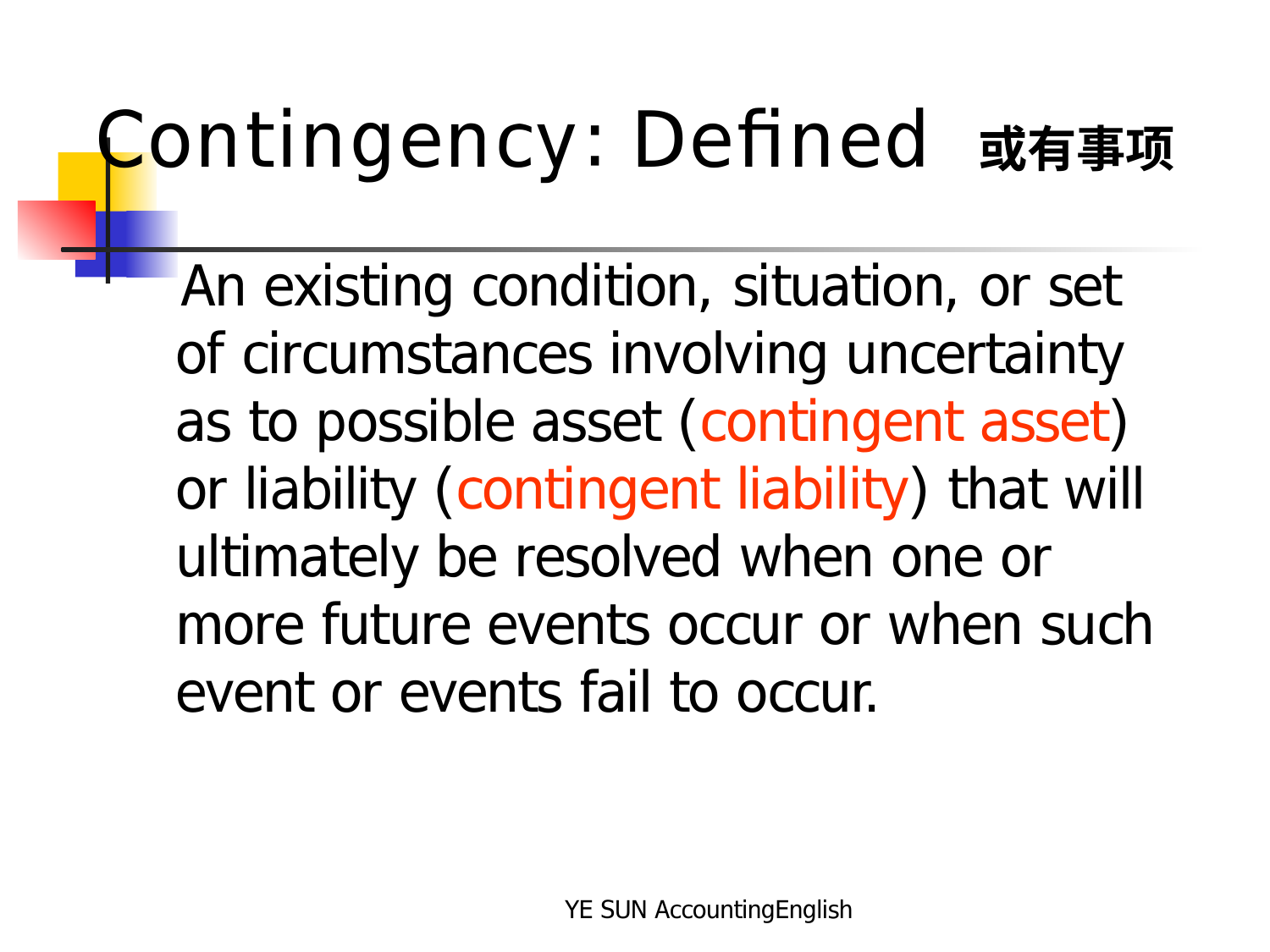

Contingency: Defined 或有事项
   An existing condition, situation, or set of circumstances involving uncertainty as to possible asset (contingent asset) or liability (contingent liability) that will ultimately be resolved when one or more future events occur or when such event or events fail to occur.
YE SUN AccountingEnglish
19